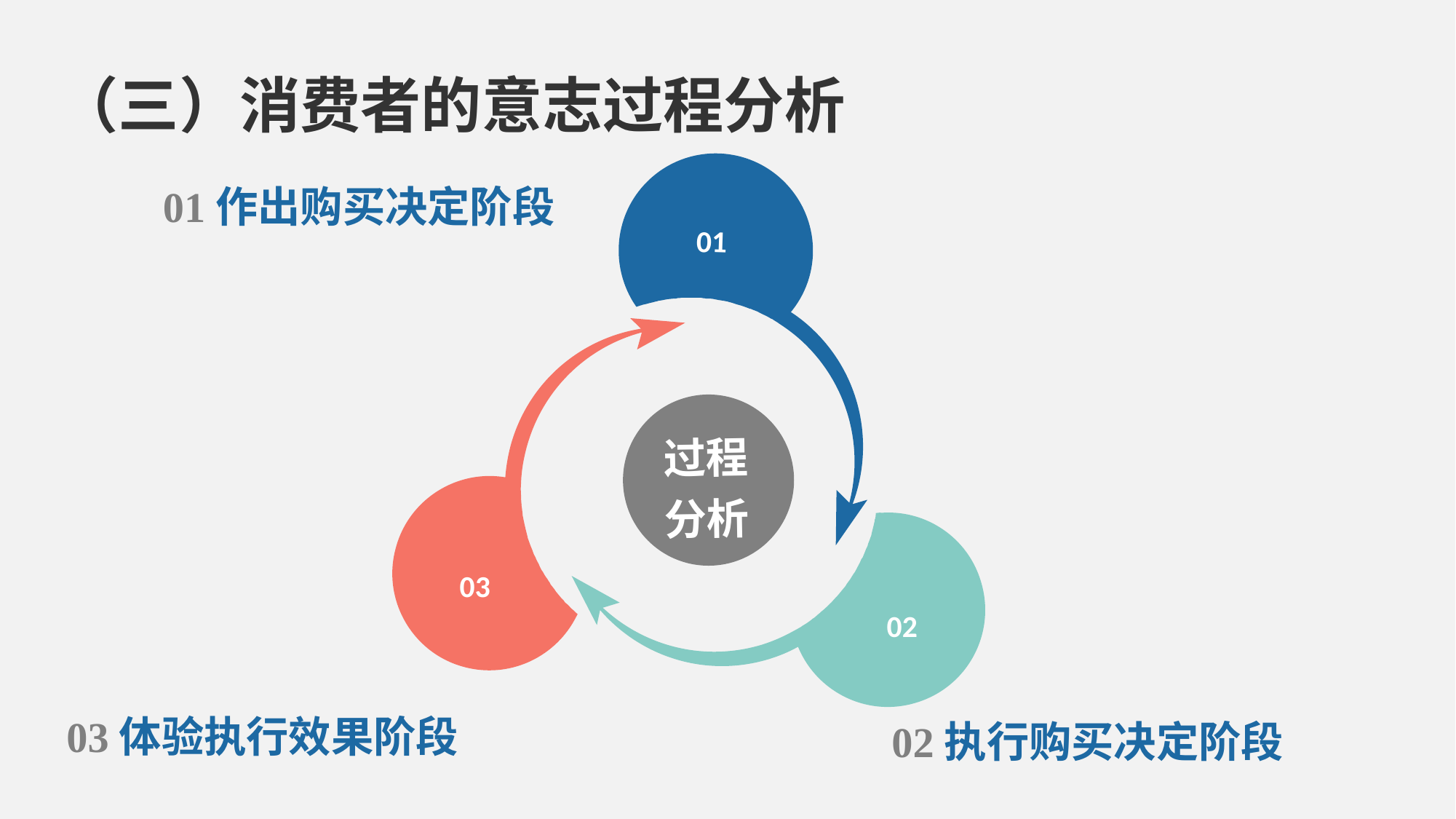

（三）消费者的意志过程分析
01作出购买决定阶段

 01

02

03
过程
分析
03体验执行效果阶段
02执行购买决定阶段